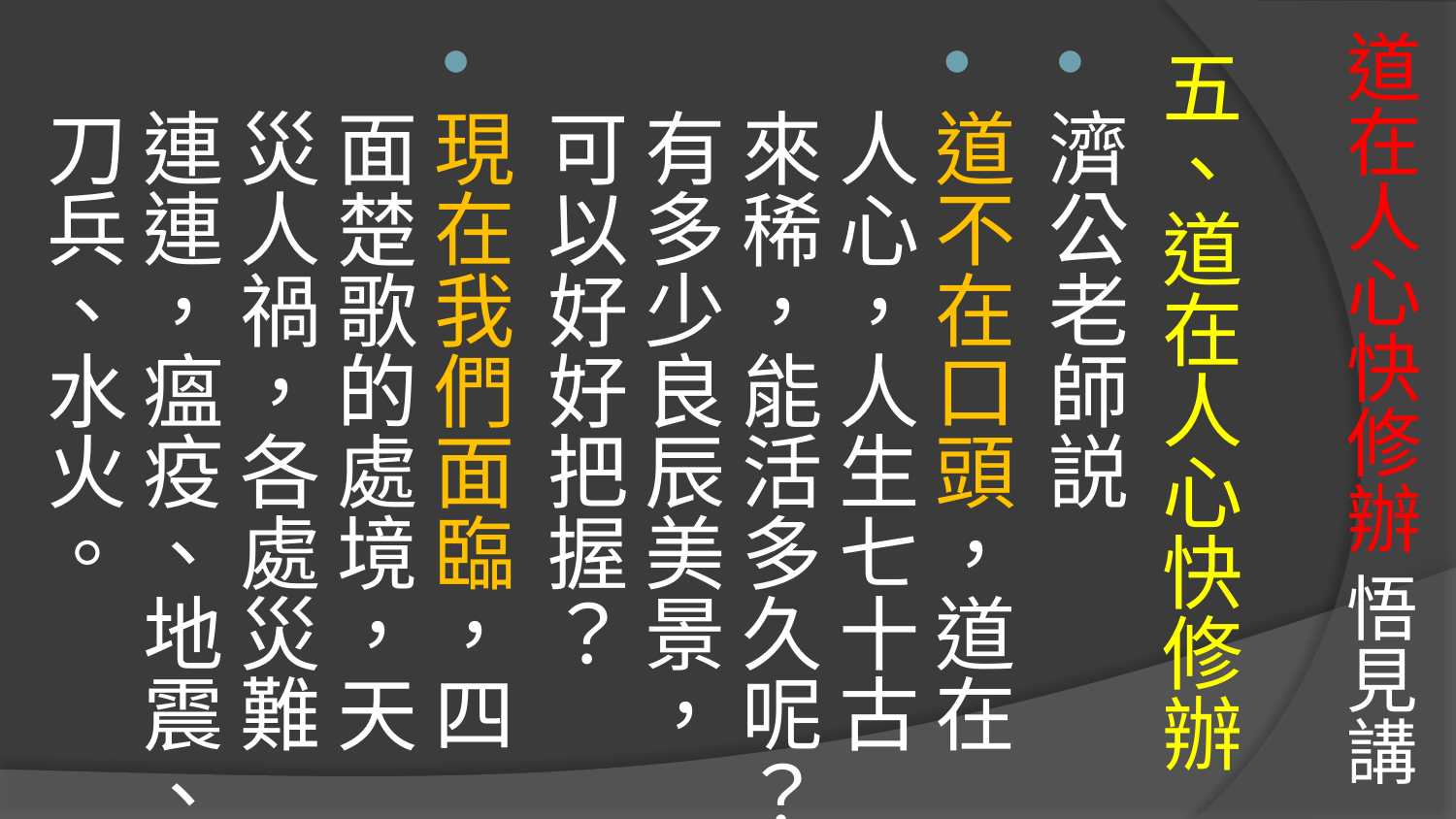

# 道在人心快修辦 悟見講
五、道在人心快修辦
濟公老師説
道不在口頭，道在人心，人生七十古來稀，能活多久呢？有多少良辰美景，可以好好把握？
現在我們面臨，四面楚歌的處境，天災人禍，各處災難連連，瘟疫、地震、刀兵、水火。